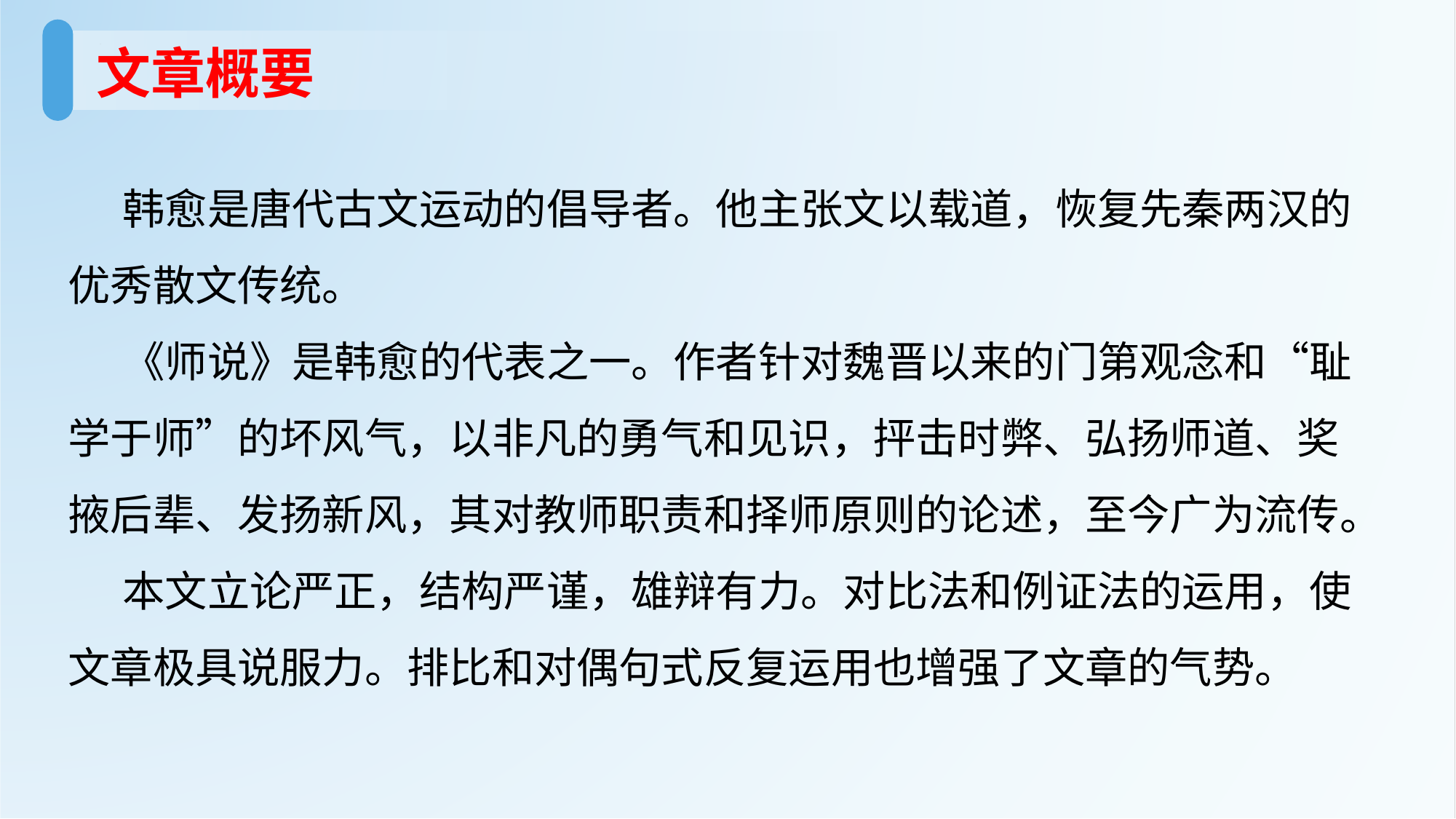

文章概要
韩愈是唐代古文运动的倡导者。他主张文以载道，恢复先秦两汉的优秀散文传统。
《师说》是韩愈的代表之一。作者针对魏晋以来的门第观念和“耻学于师”的坏风气，以非凡的勇气和见识，抨击时弊、弘扬师道、奖掖后辈、发扬新风，其对教师职责和择师原则的论述，至今广为流传。
本文立论严正，结构严谨，雄辩有力。对比法和例证法的运用，使文章极具说服力。排比和对偶句式反复运用也增强了文章的气势。